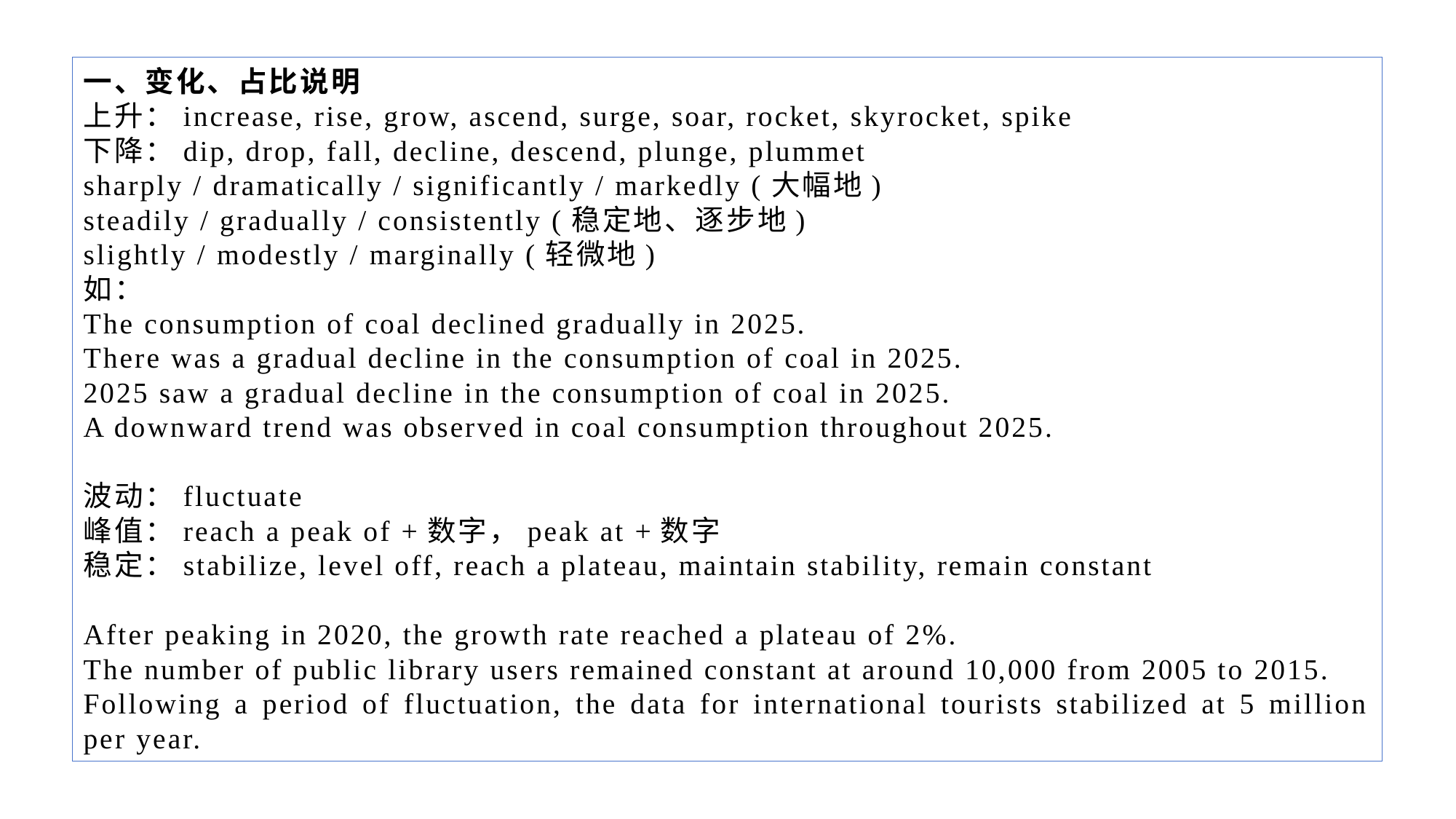

一、变化、占比说明
上升：increase, rise, grow, ascend, surge, soar, rocket, skyrocket, spike
下降：dip, drop, fall, decline, descend, plunge, plummet
sharply / dramatically / significantly / markedly (大幅地)
steadily / gradually / consistently (稳定地、逐步地)
slightly / modestly / marginally (轻微地)
如：
The consumption of coal declined gradually in 2025.
There was a gradual decline in the consumption of coal in 2025.
2025 saw a gradual decline in the consumption of coal in 2025.
A downward trend was observed in coal consumption throughout 2025.

波动：fluctuate
峰值：reach a peak of +数字，peak at +数字
稳定：stabilize, level off, reach a plateau, maintain stability, remain constant

After peaking in 2020, the growth rate reached a plateau of 2%.
The number of public library users remained constant at around 10,000 from 2005 to 2015.
Following a period of fluctuation, the data for international tourists stabilized at 5 million per year.